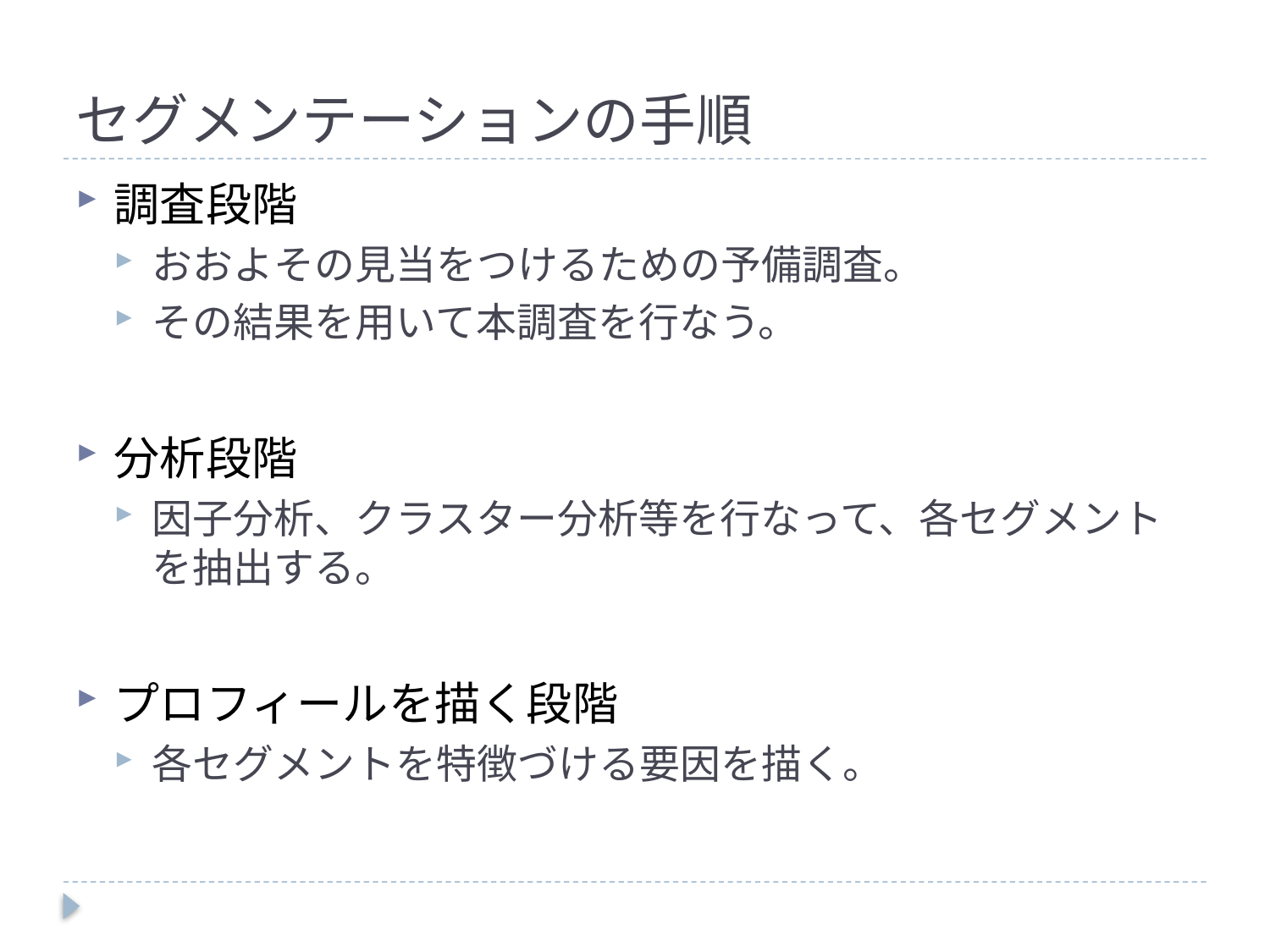

# セグメンテーションの手順
調査段階
おおよその見当をつけるための予備調査。
その結果を用いて本調査を行なう。

分析段階
因子分析、クラスター分析等を行なって、各セグメントを抽出する。

プロフィールを描く段階
各セグメントを特徴づける要因を描く。